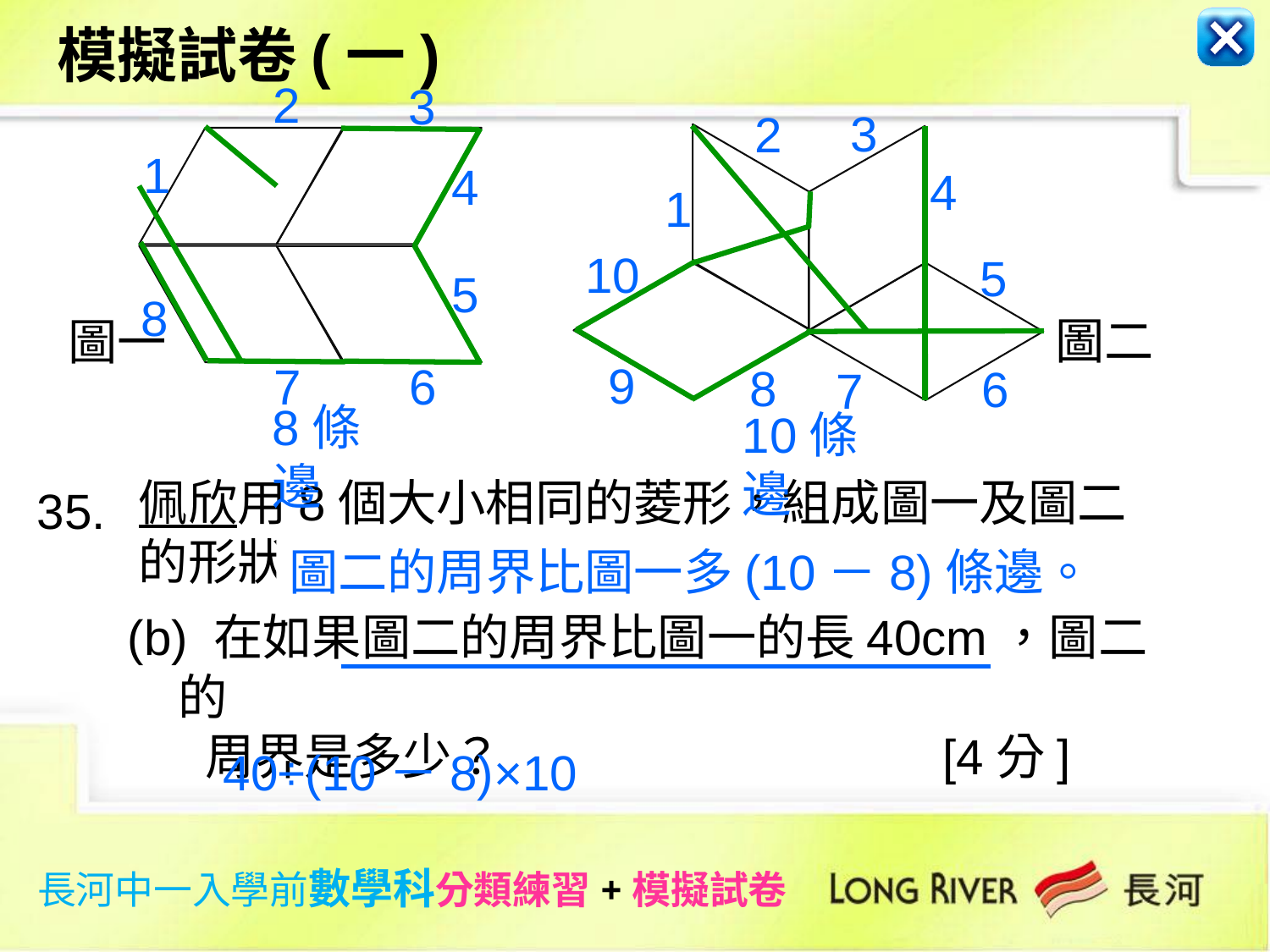

模擬試卷(一)
2
3
3
2

圖二

圖一
1
4
4
1
10
5
5
8
9
6
7
8
6
7
8條邊
10條邊
佩欣用8個大小相同的菱形，組成圖一及圖二的形狀。
35.
圖二的周界比圖一多(10－8)條邊。
(b) 在如果圖二的周界比圖一的長40cm，圖二的
      周界是多少？                                       [4分]
 40÷(10－8)×10